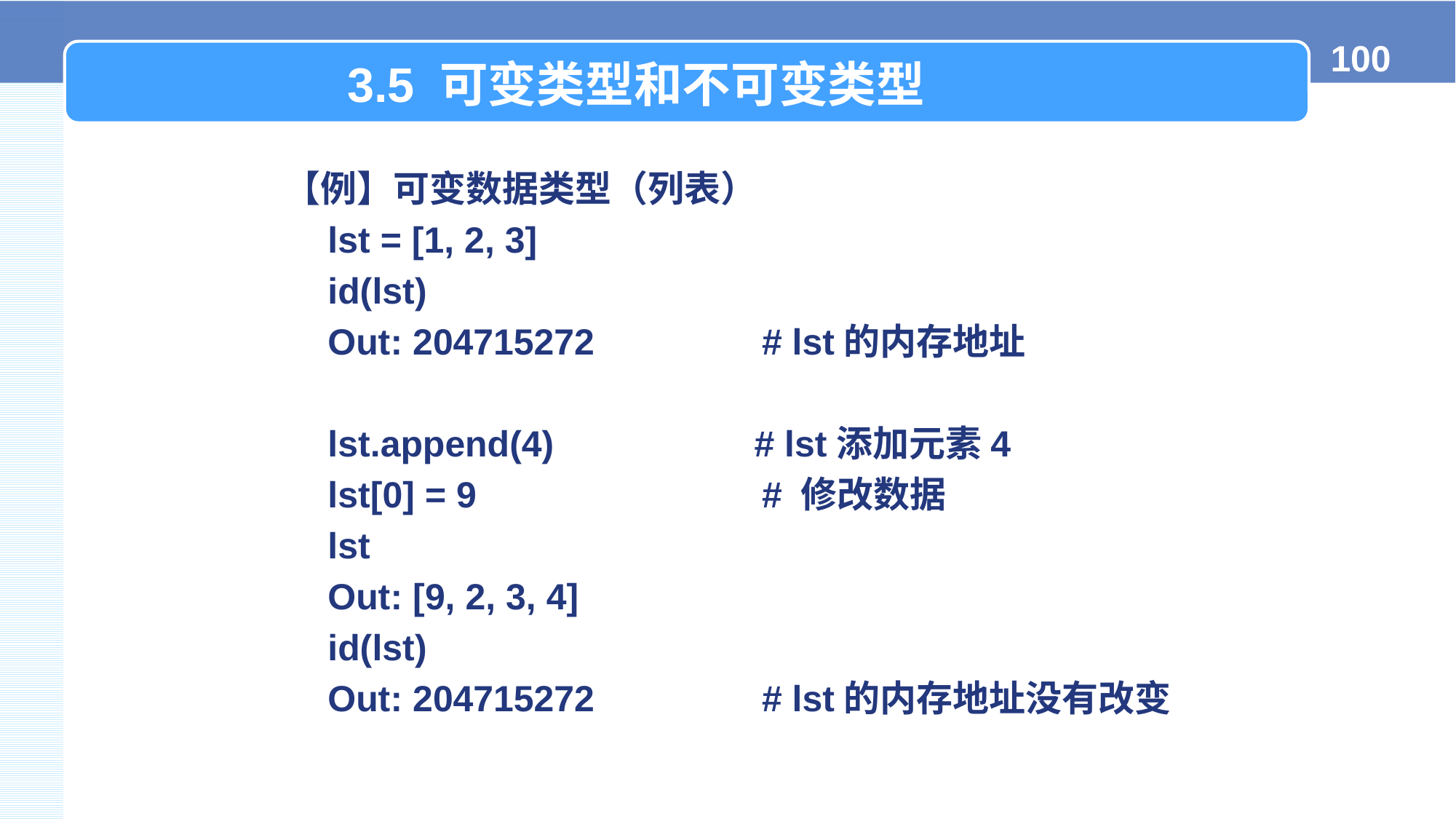

3.5 可变类型和不可变类型
【例】可变数据类型（列表）
lst = [1, 2, 3]
id(lst)
Out: 204715272		# lst的内存地址

lst.append(4) 	          # lst添加元素4
lst[0] = 9			# 修改数据
lst
Out: [9, 2, 3, 4]
id(lst)
Out: 204715272		# lst的内存地址没有改变